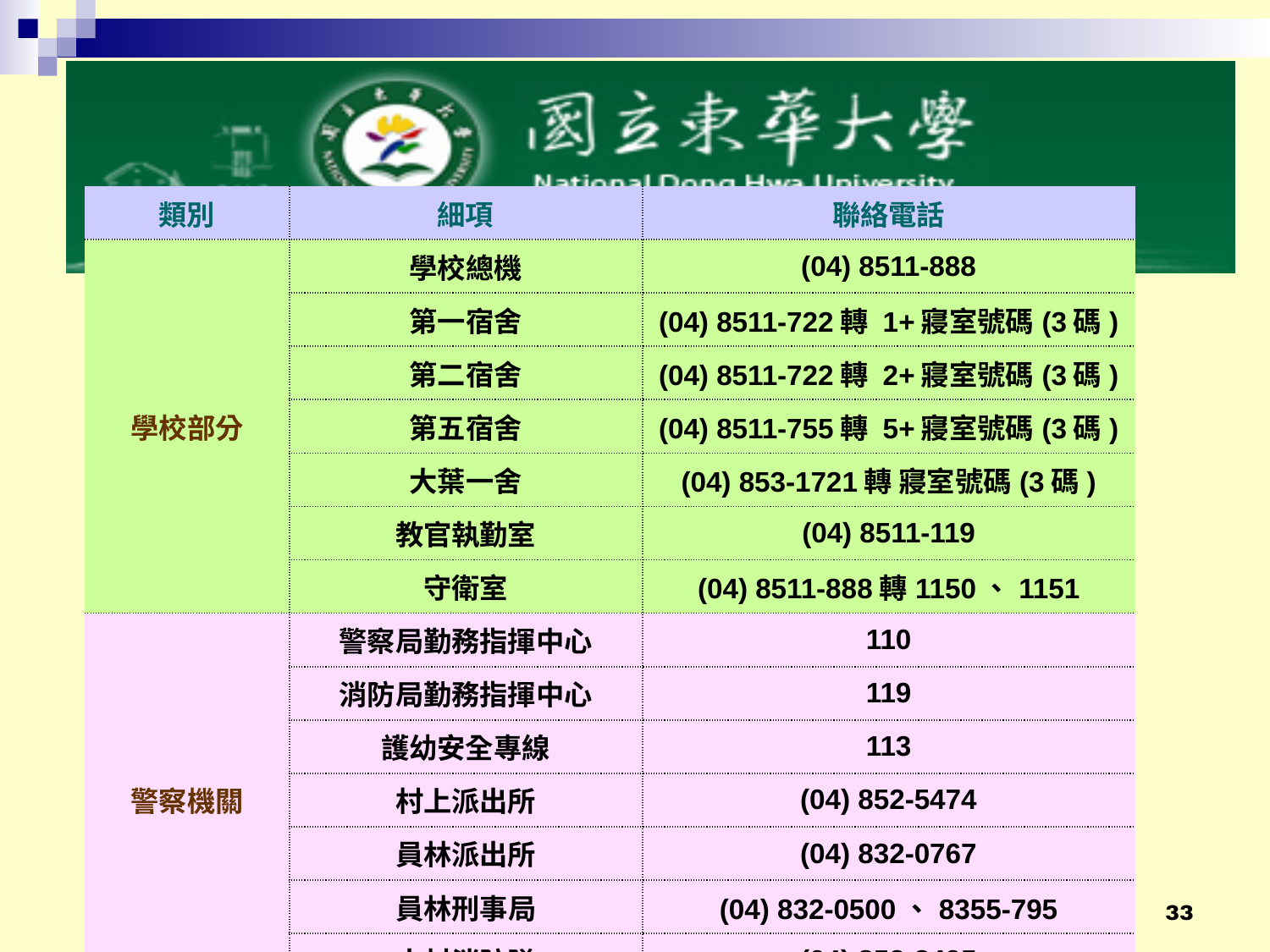

| 類別 | 細項 | 聯絡電話 |
| --- | --- | --- |
| 學校部分 | 學校總機 | (04) 8511-888 |
|  | 第一宿舍 | (04) 8511-722轉 1+寢室號碼(3碼) |
|  | 第二宿舍 | (04) 8511-722轉 2+寢室號碼(3碼) |
|  | 第五宿舍 | (04) 8511-755轉 5+寢室號碼(3碼) |
|  | 大葉一舍 | (04) 853-1721轉 寢室號碼(3碼) |
|  | 教官執勤室 | (04) 8511-119 |
|  | 守衛室 | (04) 8511-888轉1150、1151 |
| 警察機關 | 警察局勤務指揮中心 | 110 |
|  | 消防局勤務指揮中心 | 119 |
|  | 護幼安全專線 | 113 |
|  | 村上派出所 | (04) 852-5474 |
|  | 員林派出所 | (04) 832-0767 |
|  | 員林刑事局 | (04) 832-0500、8355-795 |
|  | 大村消防隊 | (04) 852-3495 |
33